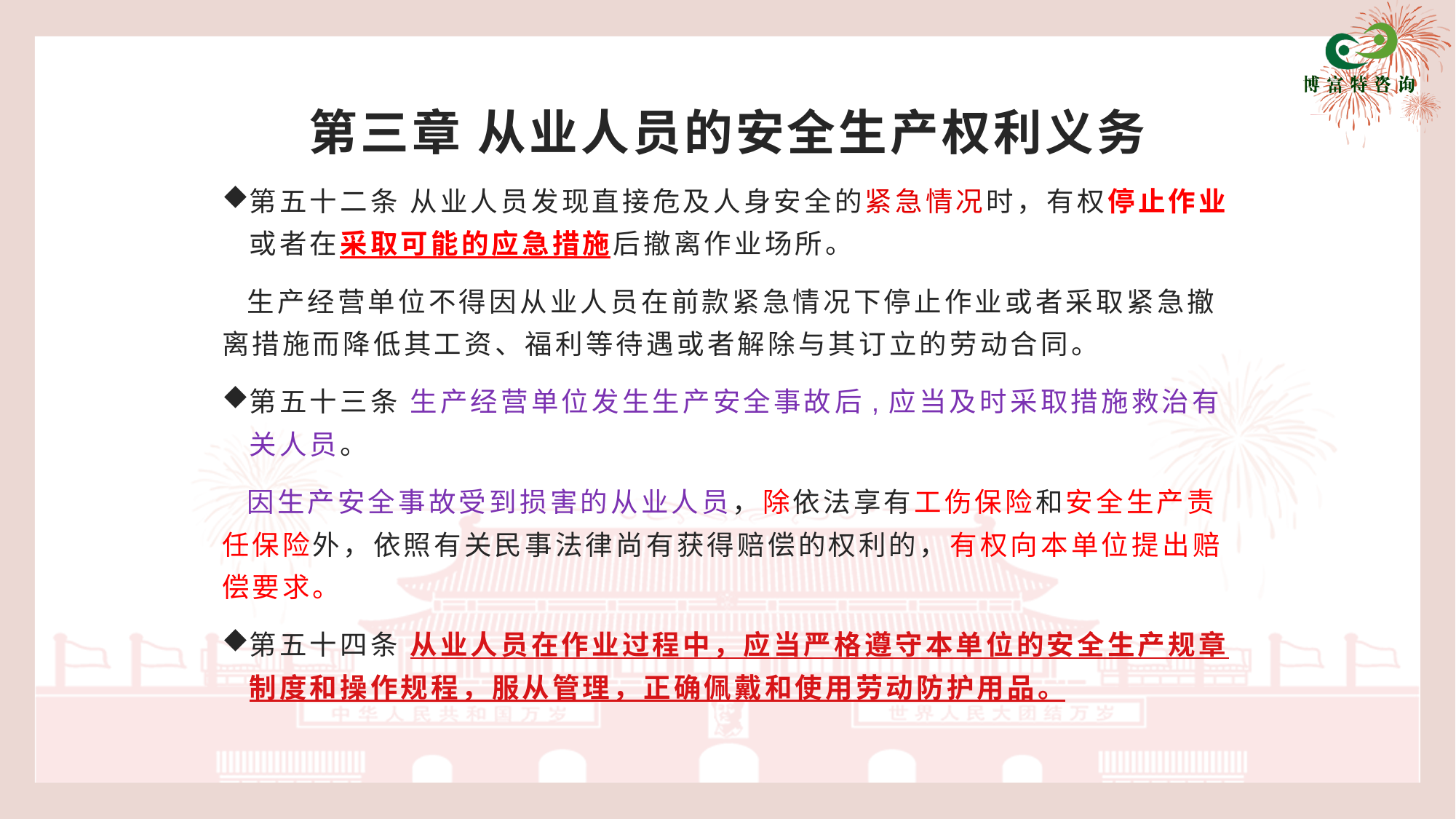

# 第三章 从业人员的安全生产权利义务
第五十二条 从业人员发现直接危及人身安全的紧急情况时，有权停止作业或者在采取可能的应急措施后撤离作业场所。
  生产经营单位不得因从业人员在前款紧急情况下停止作业或者采取紧急撤离措施而降低其工资、福利等待遇或者解除与其订立的劳动合同。
第五十三条 生产经营单位发生生产安全事故后,应当及时采取措施救治有关人员。
  因生产安全事故受到损害的从业人员，除依法享有工伤保险和安全生产责任保险外，依照有关民事法律尚有获得赔偿的权利的，有权向本单位提出赔偿要求。
第五十四条 从业人员在作业过程中，应当严格遵守本单位的安全生产规章制度和操作规程，服从管理，正确佩戴和使用劳动防护用品。